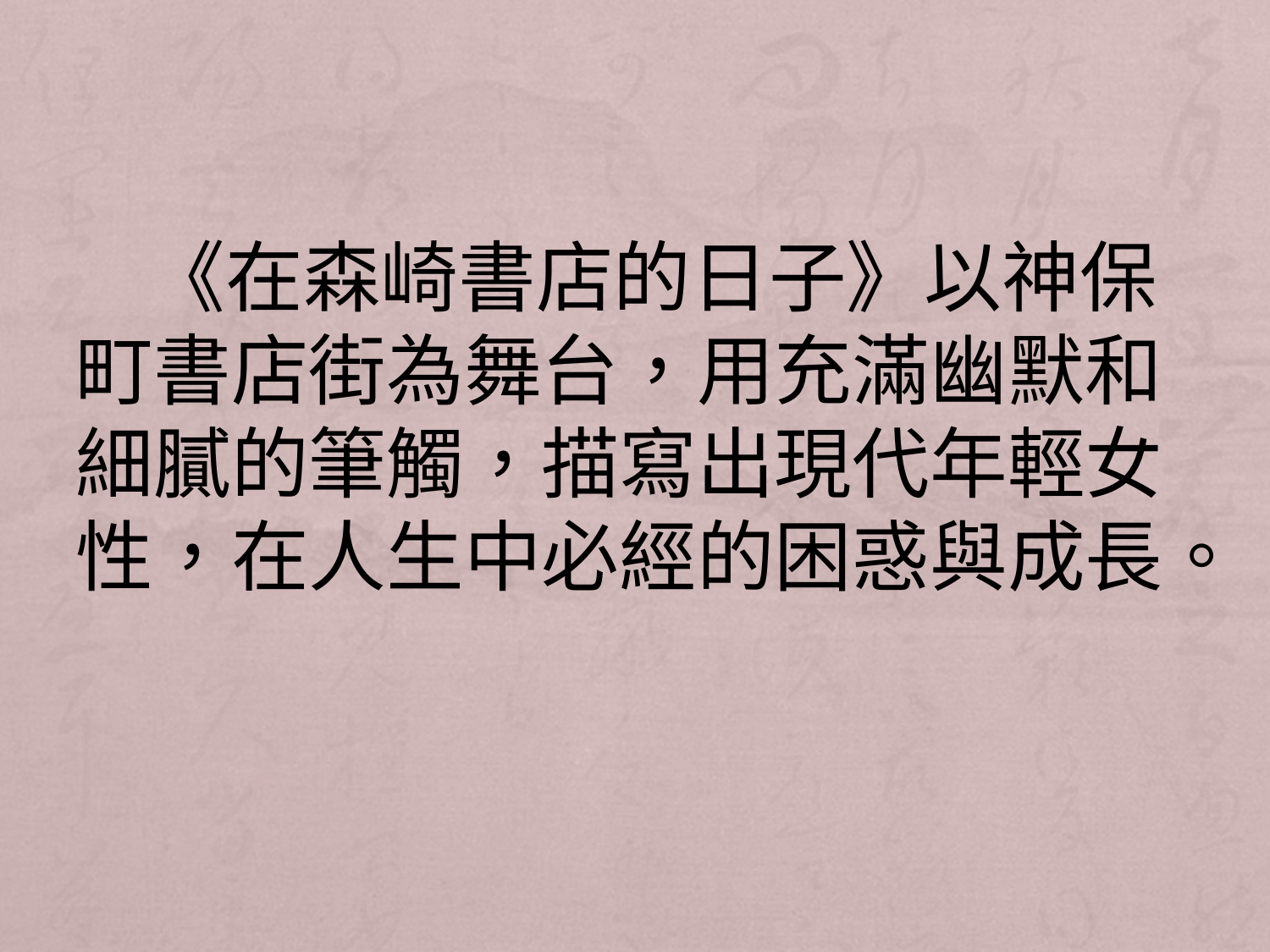

#
    《在森崎書店的日子》以神保町書店街為舞台，用充滿幽默和細膩的筆觸，描寫出現代年輕女性，在人生中必經的困惑與成長。